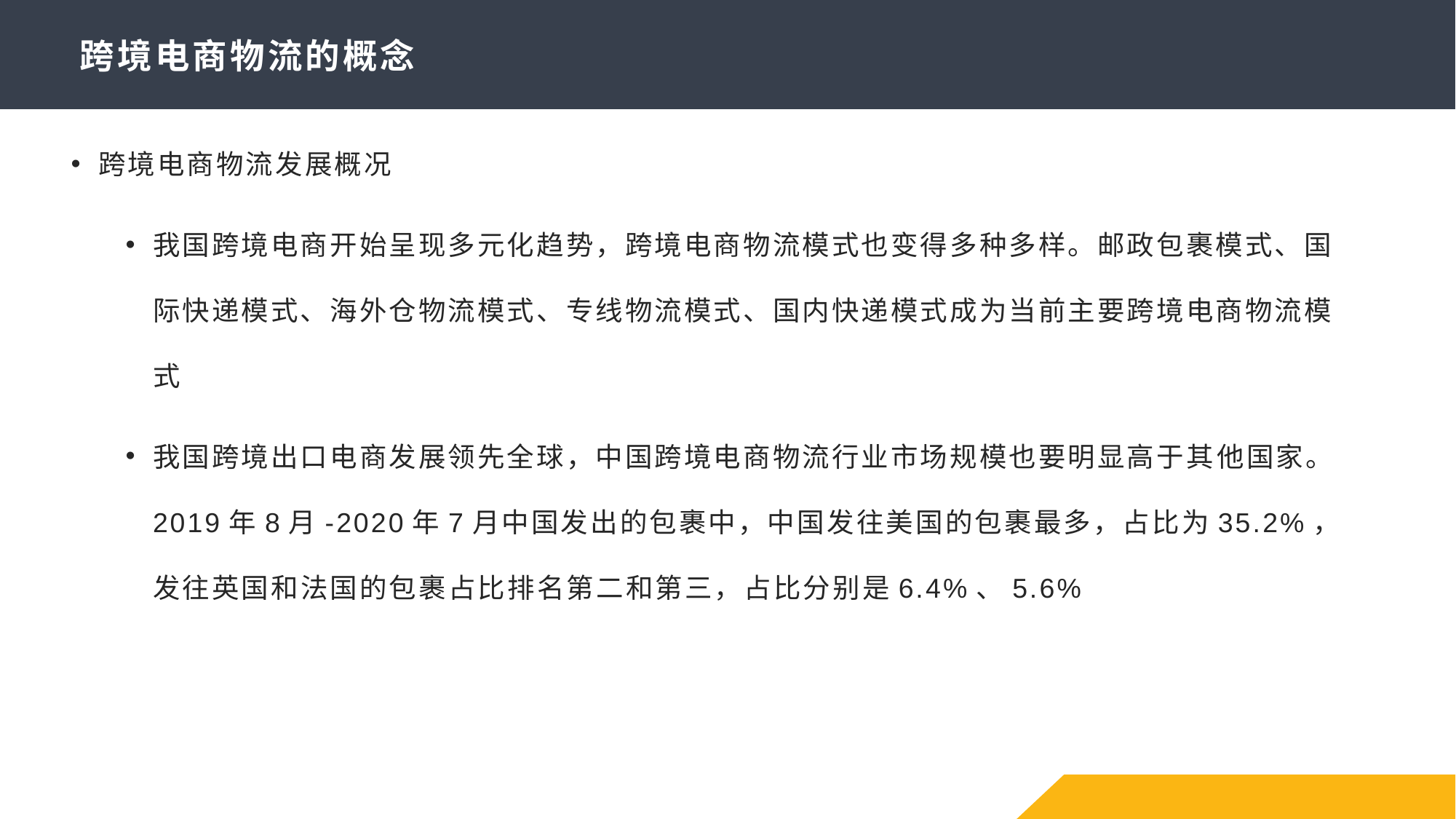

# 跨境电商物流的概念
跨境电商物流发展概况
我国跨境电商开始呈现多元化趋势，跨境电商物流模式也变得多种多样。邮政包裹模式、国际快递模式、海外仓物流模式、专线物流模式、国内快递模式成为当前主要跨境电商物流模式
我国跨境出口电商发展领先全球，中国跨境电商物流行业市场规模也要明显高于其他国家。2019年8月-2020年7月中国发出的包裹中，中国发往美国的包裹最多，占比为35.2%，发往英国和法国的包裹占比排名第二和第三，占比分别是6.4%、5.6%